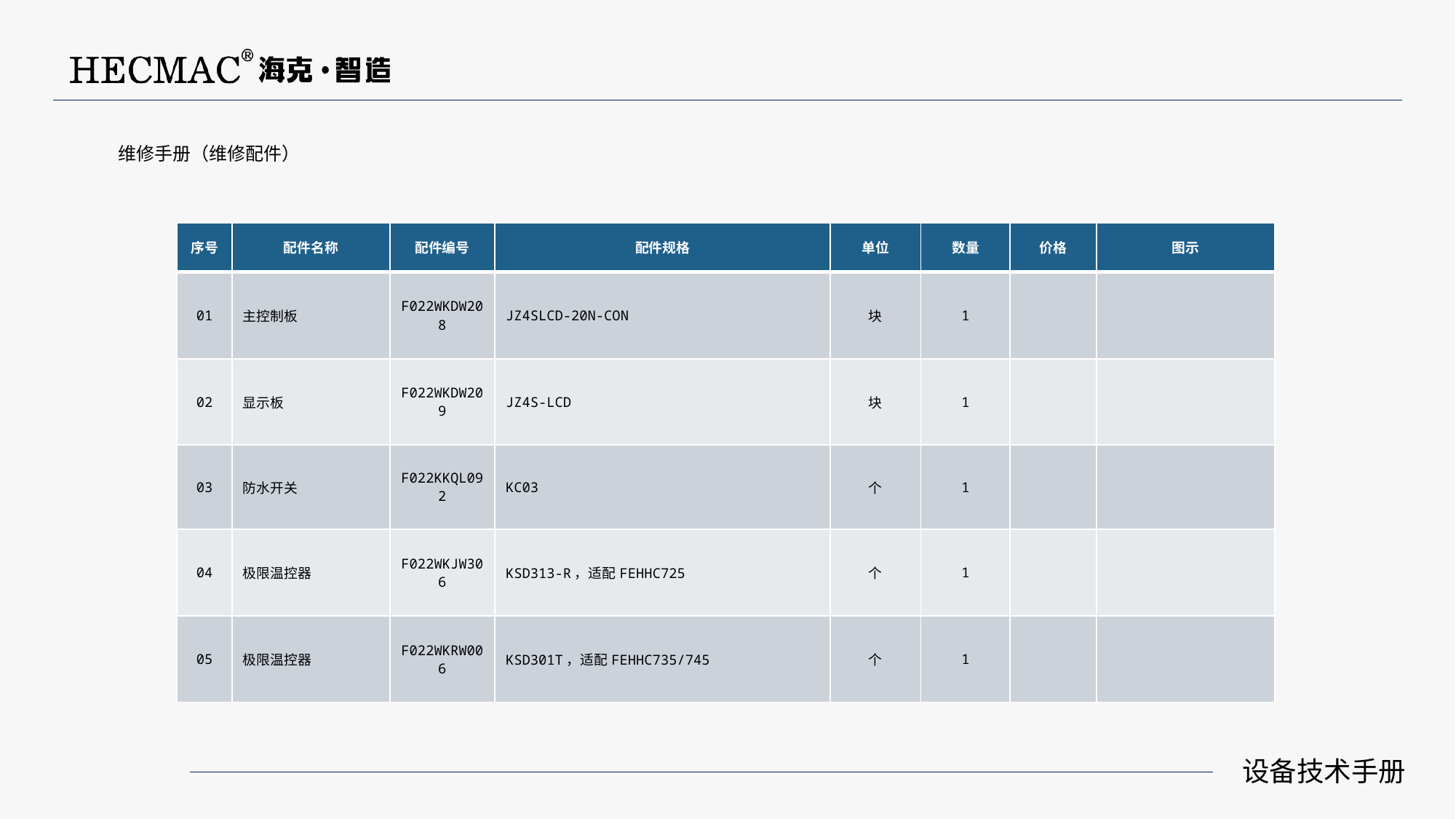

维修手册（维修配件）
| 序号 | 配件名称 | 配件编号 | 配件规格 | 单位 | 数量 | 价格 | 图示 |
| --- | --- | --- | --- | --- | --- | --- | --- |
| 01 | 主控制板 | F022WKDW208 | JZ4SLCD-20N-CON | 块 | 1 |  |  |
| 02 | 显示板 | F022WKDW209 | JZ4S-LCD | 块 | 1 |  |  |
| 03 | 防水开关 | F022KKQL092 | KC03 | 个 | 1 |  |  |
| 04 | 极限温控器 | F022WKJW306 | KSD313-R，适配FEHHC725 | 个 | 1 |  |  |
| 05 | 极限温控器 | F022WKRW006 | KSD301T，适配FEHHC735/745 | 个 | 1 |  |  |